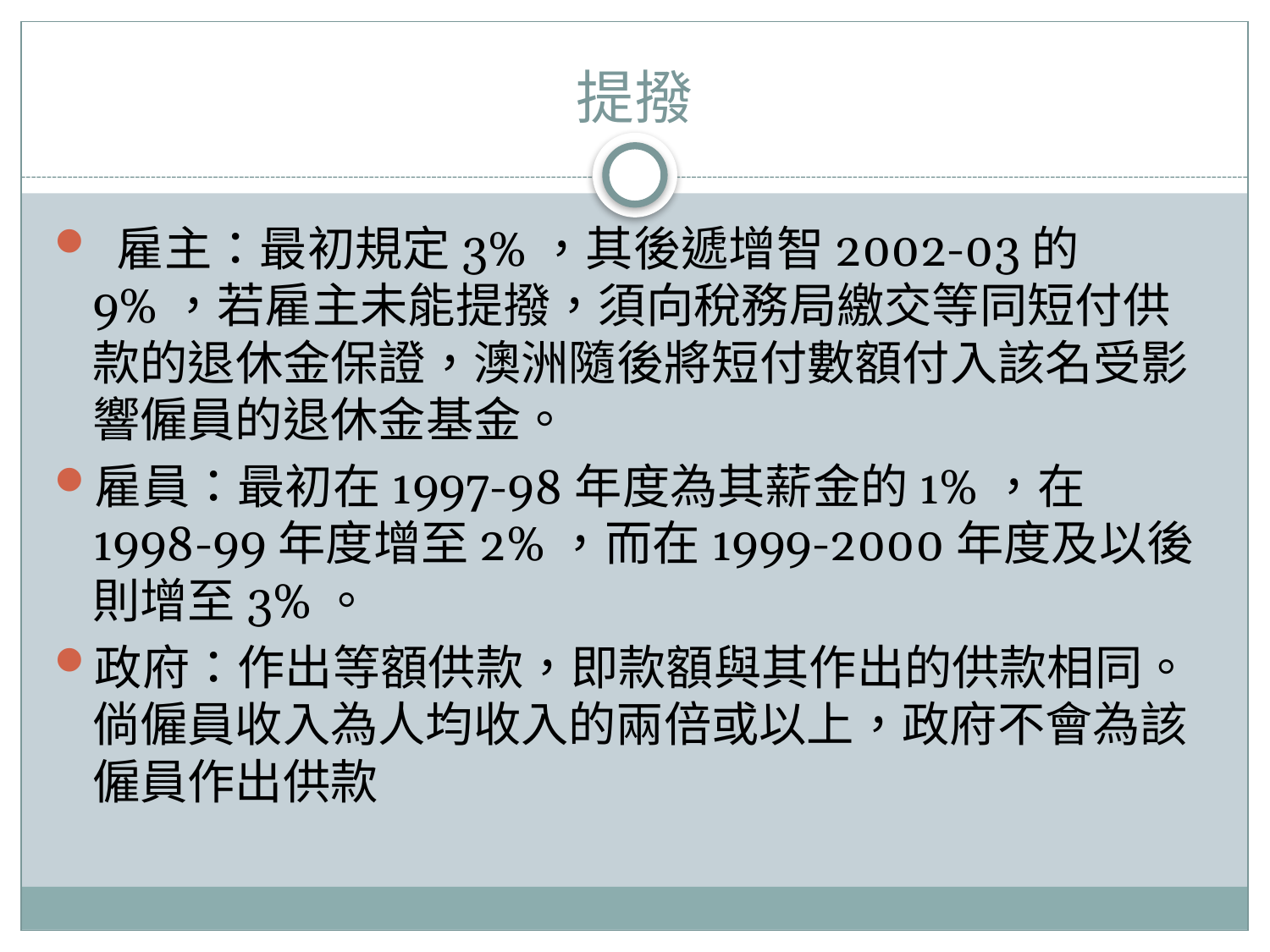

# 提撥
 雇主：最初規定3%，其後遞增智2002-03的9%，若雇主未能提撥，須向稅務局繳交等同短付供款的退休金保證，澳洲隨後將短付數額付入該名受影響僱員的退休金基金。
雇員：最初在1997-98年度為其薪金的1%，在1998-99年度增至2%，而在1999-2000年度及以後則增至3%。
政府：作出等額供款，即款額與其作出的供款相同。倘僱員收入為人均收入的兩倍或以上，政府不會為該僱員作出供款